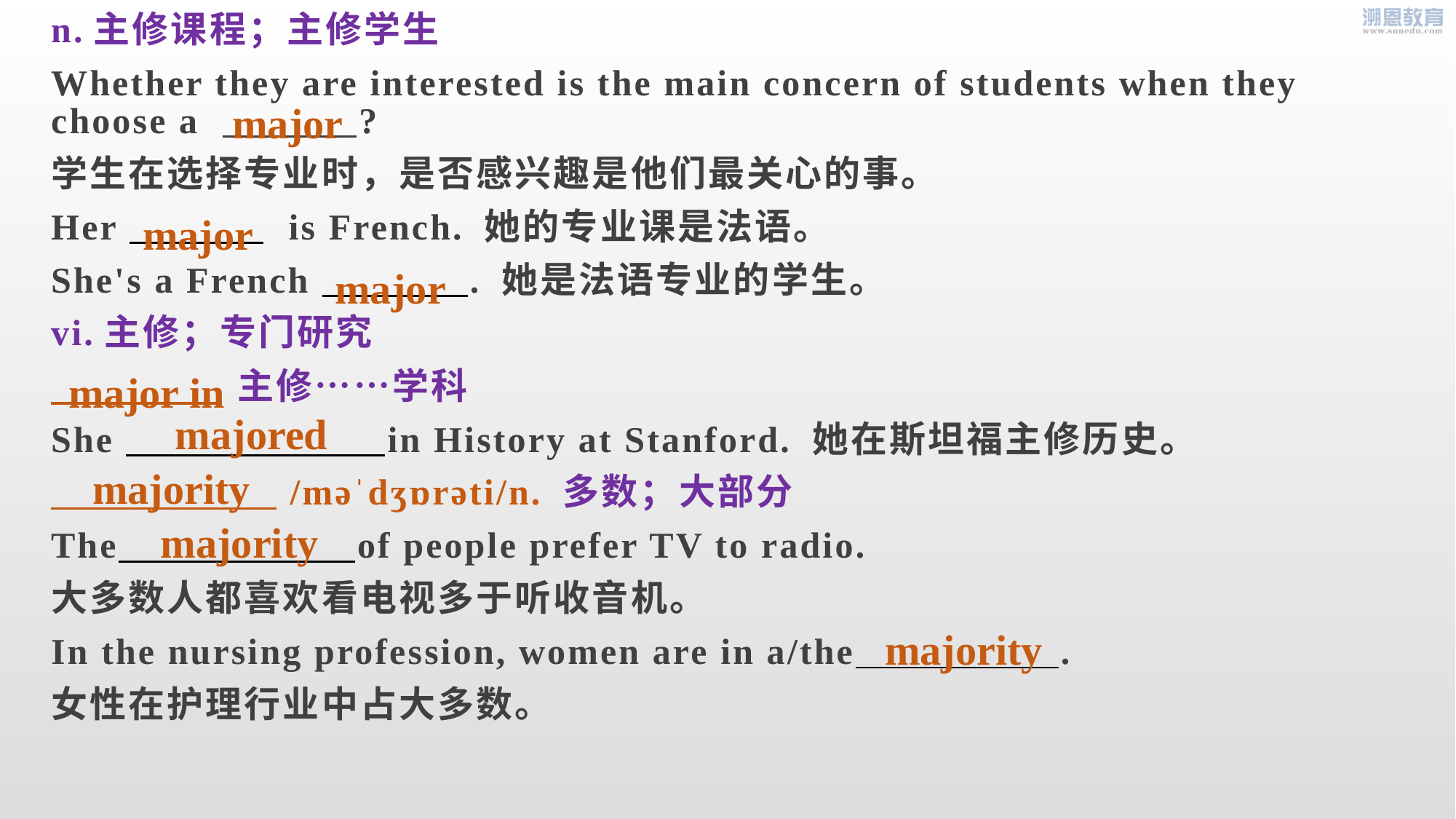

n.主修课程；主修学生
Whether they are interested is the main concern of students when they choose a              ?
学生在选择专业时，是否感兴趣是他们最关心的事。
Her               is French. 她的专业课是法语。
She's a French              . 她是法语专业的学生。
vi.主修；专门研究
                 主修……学科
She                        in History at Stanford. 她在斯坦福主修历史。
                     /məˈdʒɒrəti/n. 多数；大部分
The                     of people prefer TV to radio.
大多数人都喜欢看电视多于听收音机。
In the nursing profession, women are in a/the                  .
女性在护理行业中占大多数。

major
major
major
major in
majored
majority
majority
majority